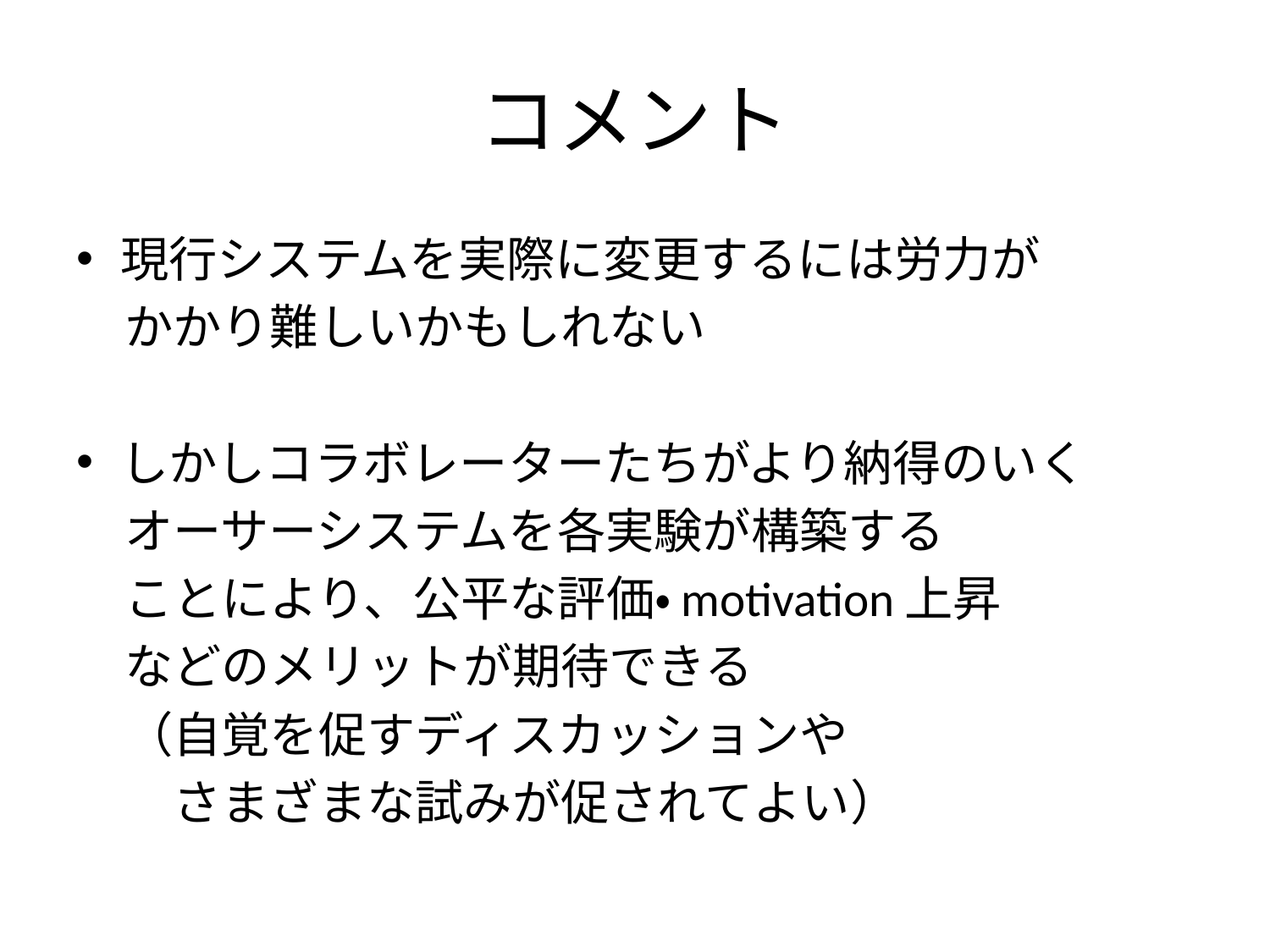

# コメント
現行システムを実際に変更するには労力が
　かかり難しいかもしれない

しかしコラボレーターたちがより納得のいく
　オーサーシステムを各実験が構築する
　ことにより、公平な評価・motivation上昇
　などのメリットが期待できる
　（自覚を促すディスカッションや
　　さまざまな試みが促されてよい）